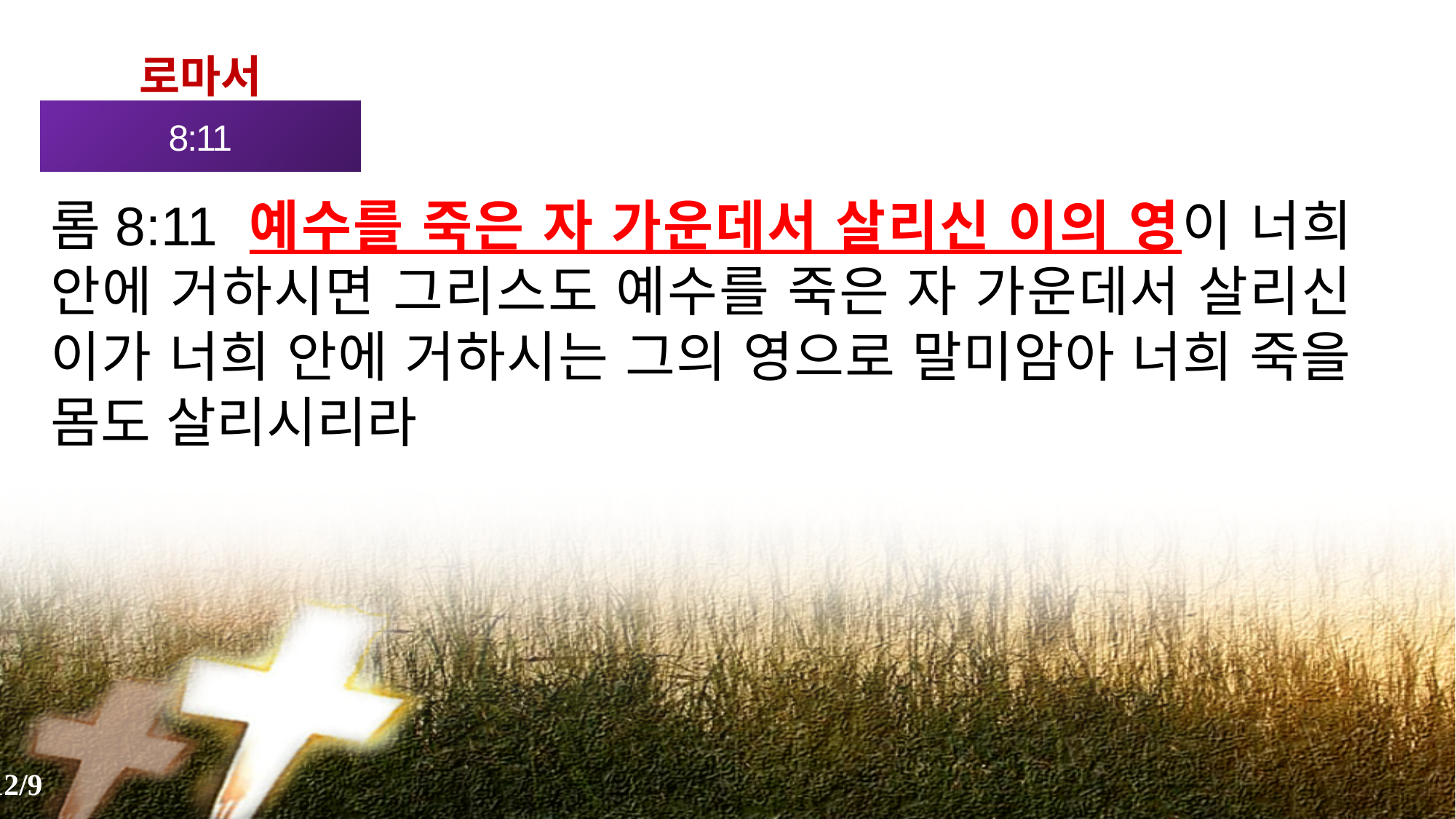

로마서

8:11
롬8:11 예수를 죽은 자 가운데서 살리신 이의 영이 너희 안에 거하시면 그리스도 예수를 죽은 자 가운데서 살리신 이가 너희 안에 거하시는 그의 영으로 말미암아 너희 죽을 몸도 살리시리라